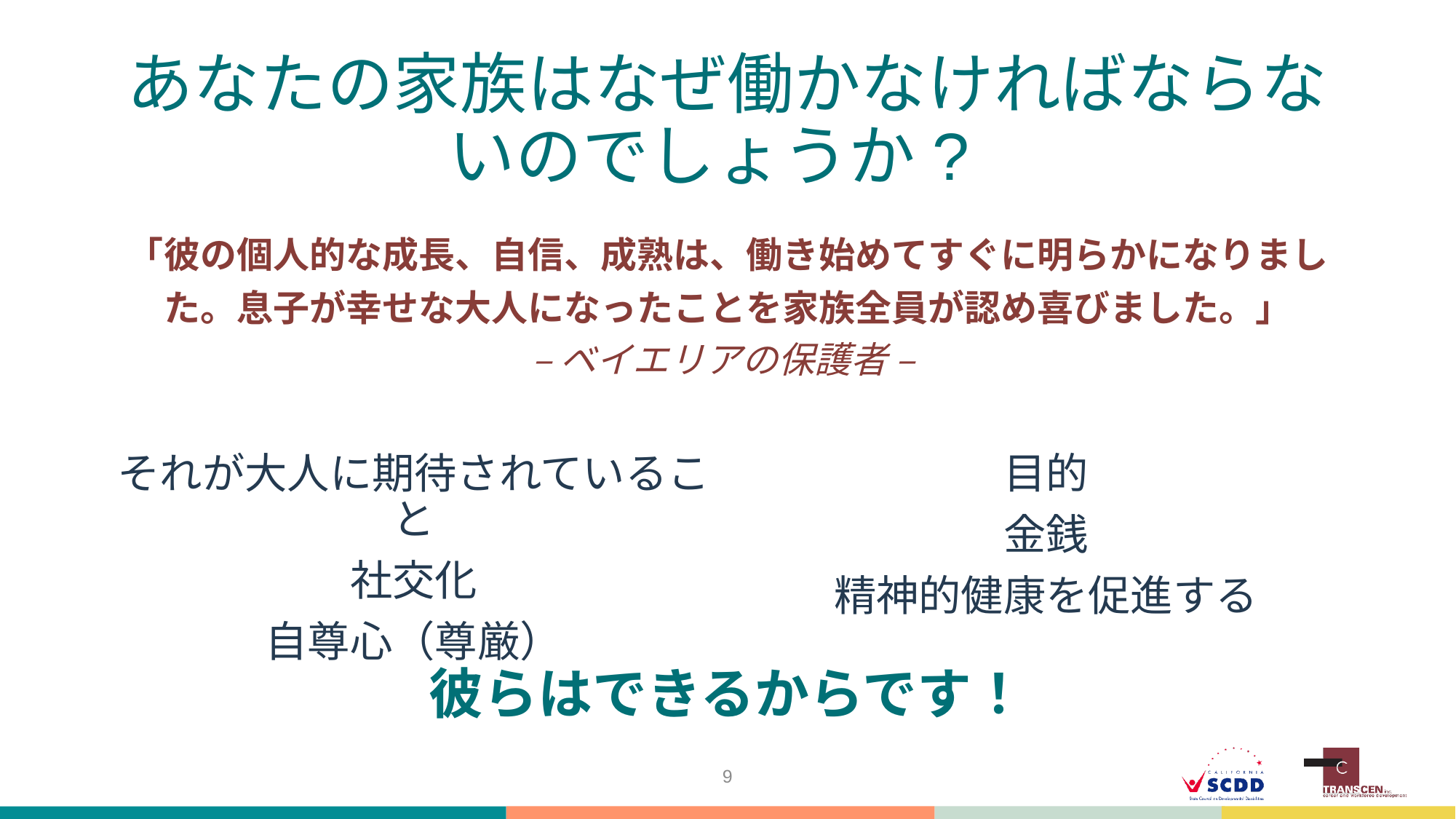

# あなたの家族はなぜ働かなければならないのでしょうか?
「彼の個人的な成長、自信、成熟は、働き始めてすぐに明らかになりました。息子が幸せな大人になったことを家族全員が認め喜びました。」
– ベイエリアの保護者 –
それが大人に期待されていること
社交化
自尊心（尊厳）

目的
金銭
精神的健康を促進する
彼らはできるからです！
9